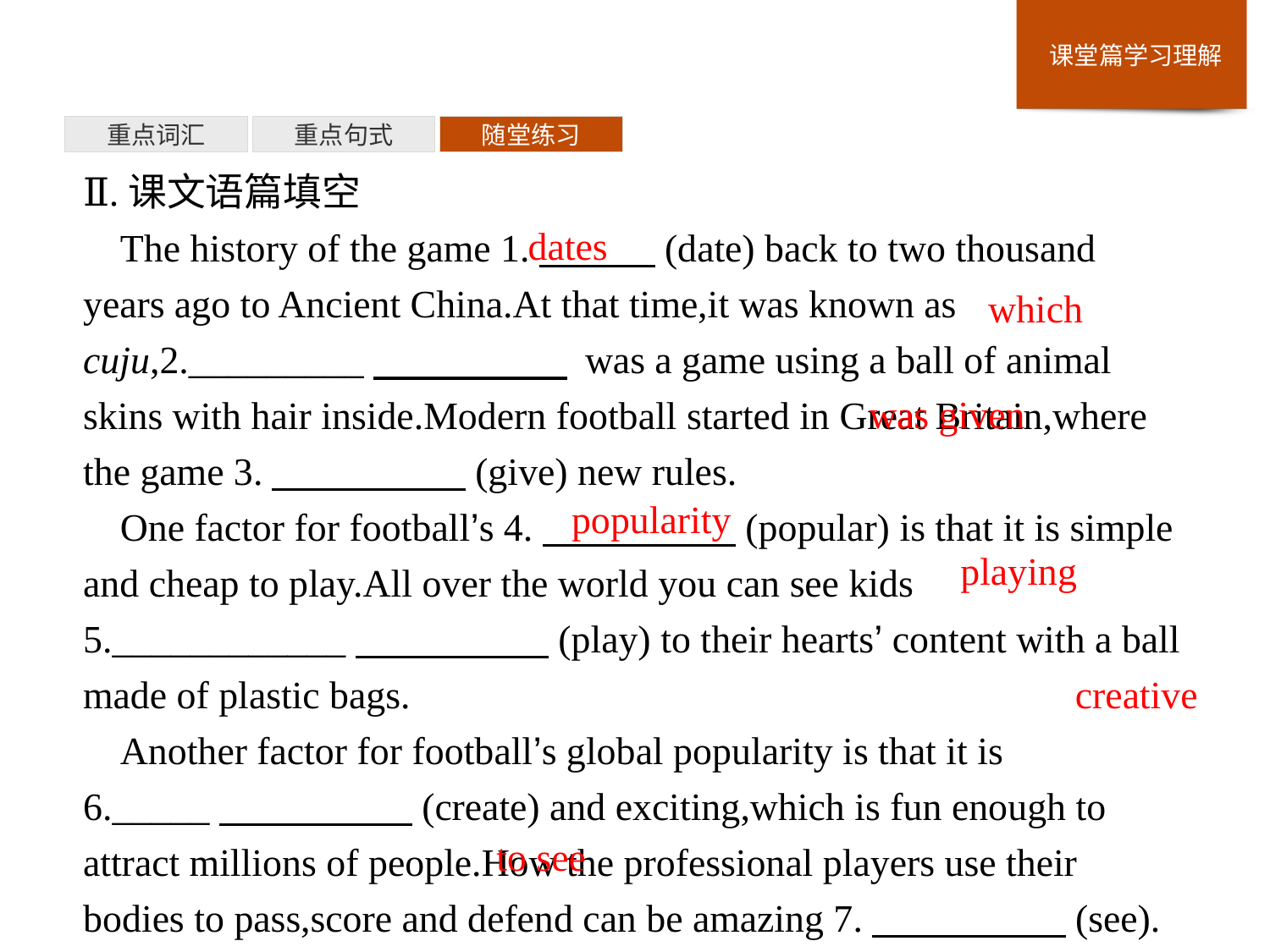

重点词汇
重点句式
随堂练习
Ⅱ.课文语篇填空
The history of the game 1.　　　(date) back to two thousand years ago to Ancient China.At that time,it was known as cuju,2._________　　　　　 was a game using a ball of animal skins with hair inside.Modern football started in Great Britain,where the game 3.　　　　　(give) new rules.
One factor for football’s 4.　　　　　(popular) is that it is simple and cheap to play.All over the world you can see kids 5.____________　　　　　(play) to their hearts’ content with a ball made of plastic bags.
Another factor for football’s global popularity is that it is 6._____　　　　　(create) and exciting,which is fun enough to attract millions of people.How the professional players use their bodies to pass,score and defend can be amazing 7.　　　　　(see).
dates
which
was given
popularity
playing
creative
to see